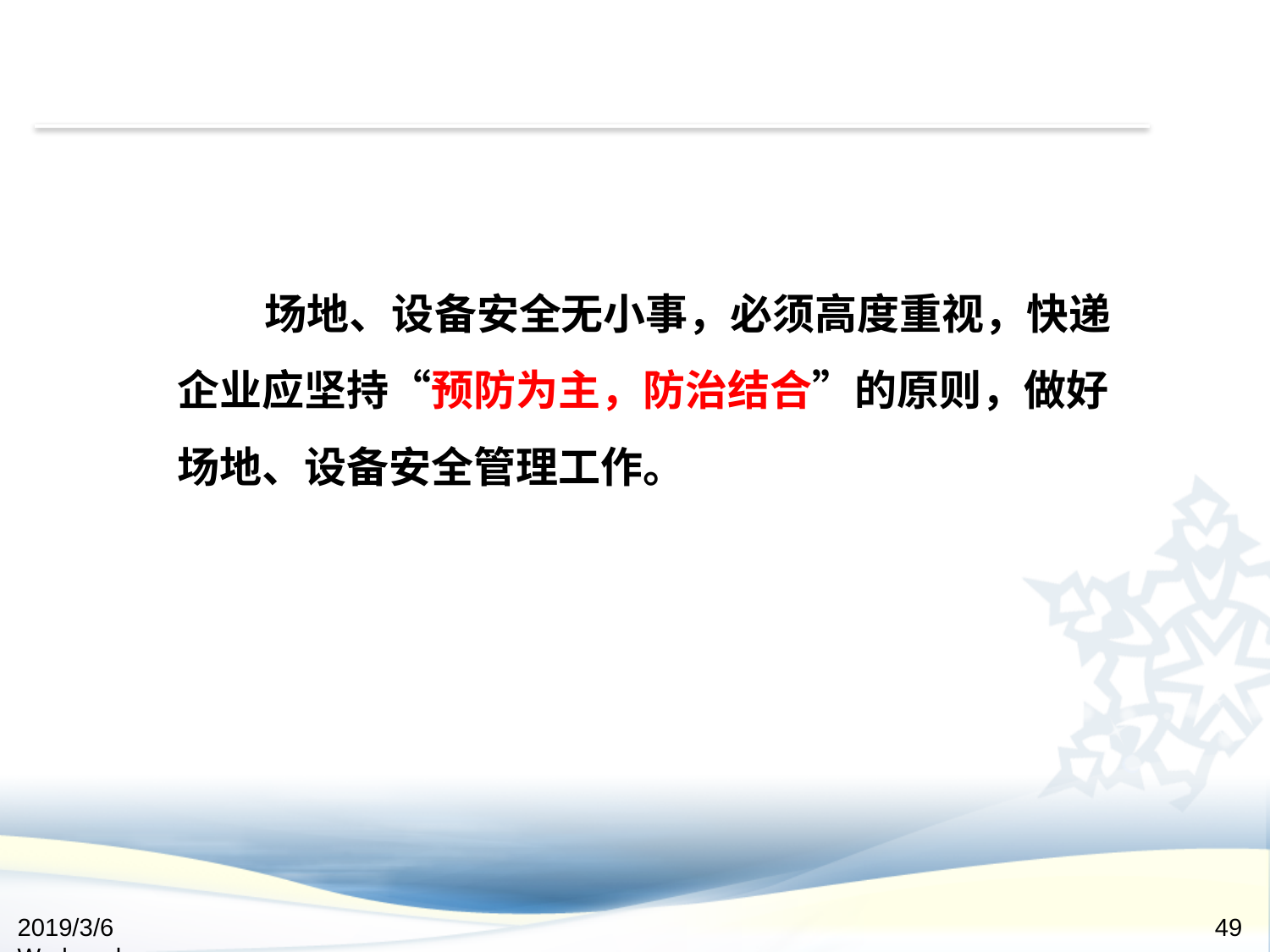

场地、设备安全无小事，必须高度重视，快递企业应坚持“预防为主，防治结合”的原则，做好场地、设备安全管理工作。